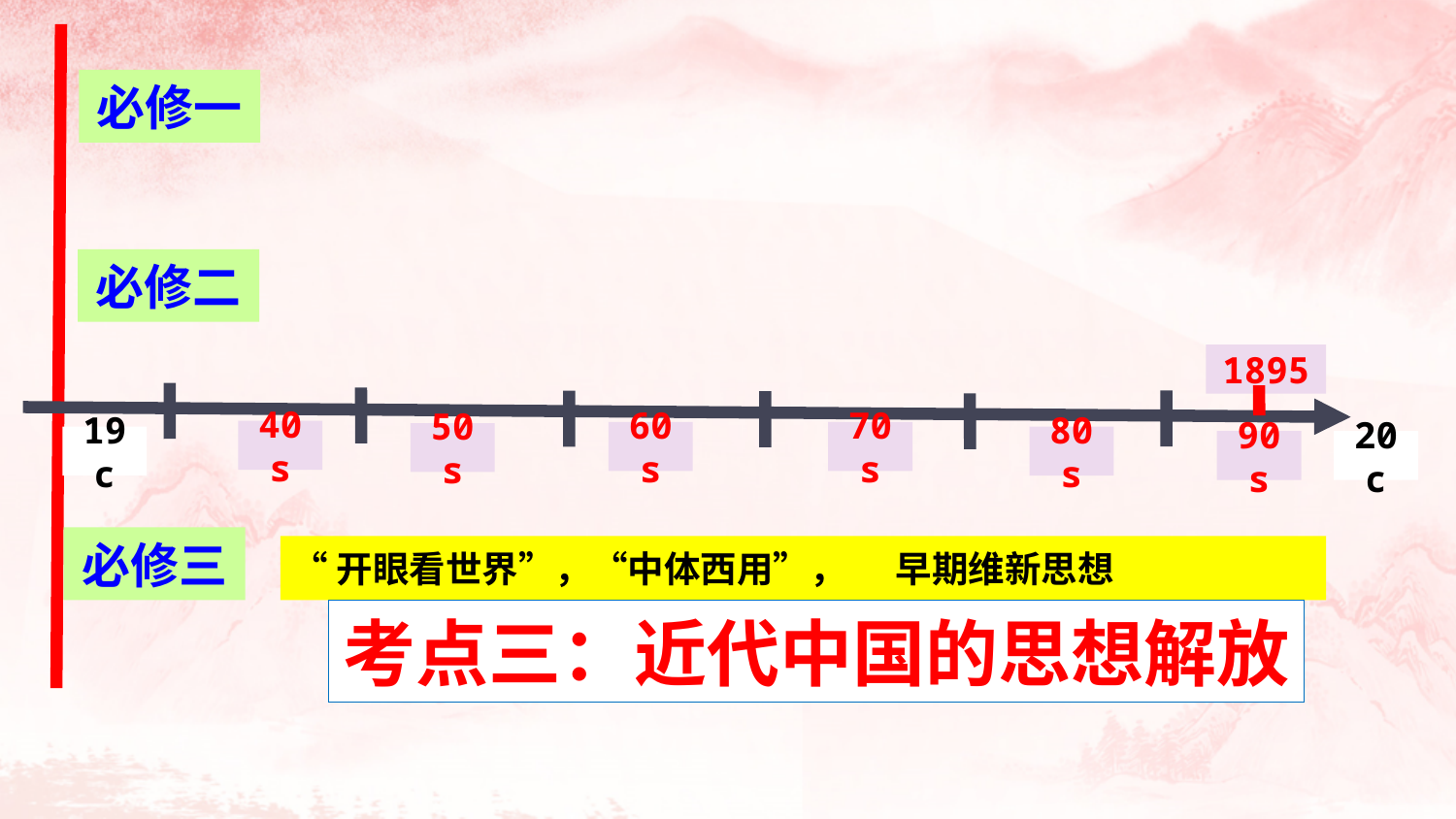

必修一
必修二
1895

40s
60s
70s
50s
19c
80s
90s
20c
必修三
“开眼看世界”，“中体西用”，      早期维新思想
考点三：近代中国的思想解放